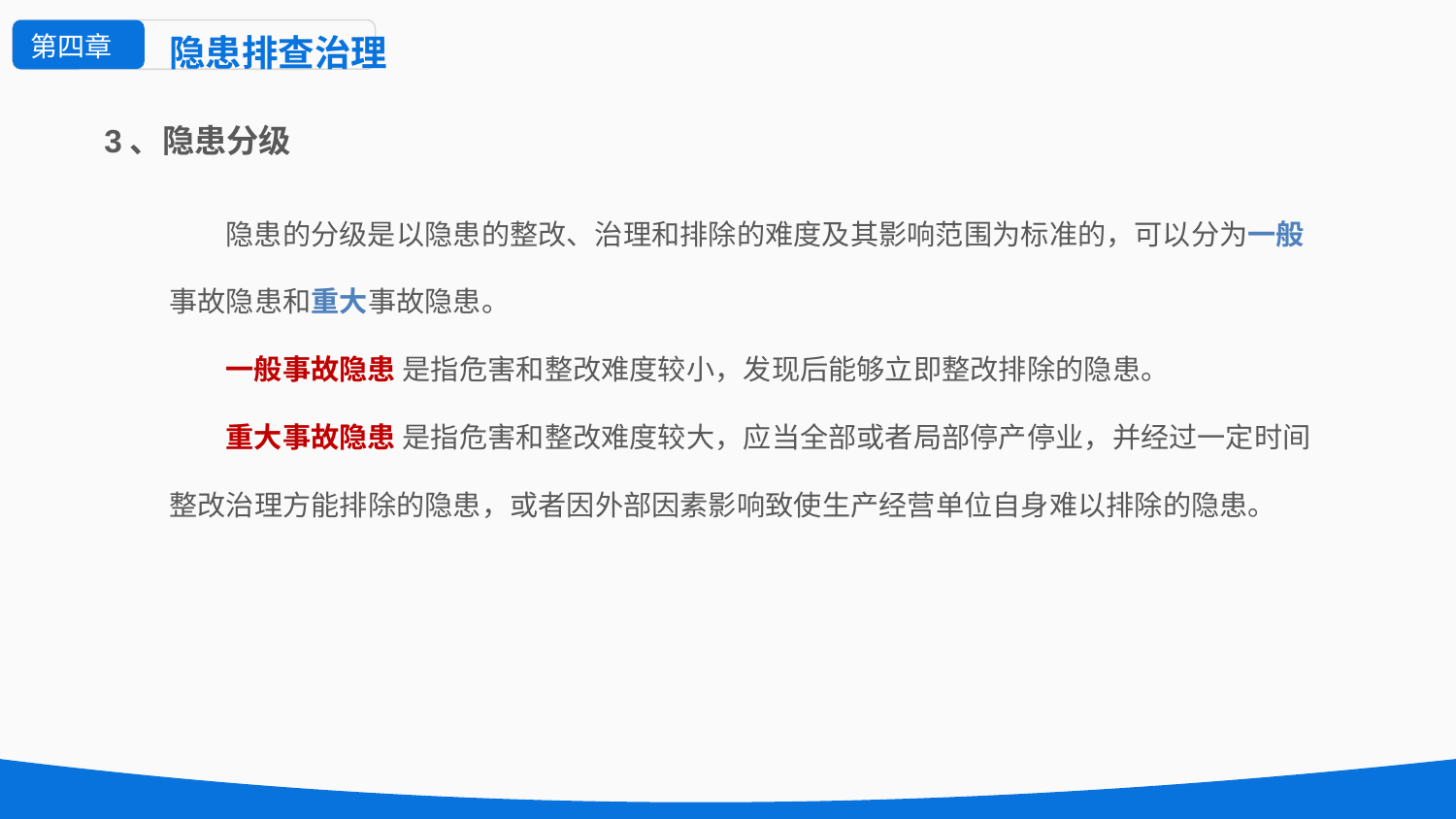

第四章
隐患排查治理
3、隐患分级
隐患的分级是以隐患的整改、治理和排除的难度及其影响范围为标准的，可以分为一般事故隐患和重大事故隐患。
一般事故隐患 是指危害和整改难度较小，发现后能够立即整改排除的隐患。
重大事故隐患 是指危害和整改难度较大，应当全部或者局部停产停业，并经过一定时间整改治理方能排除的隐患，或者因外部因素影响致使生产经营单位自身难以排除的隐患。